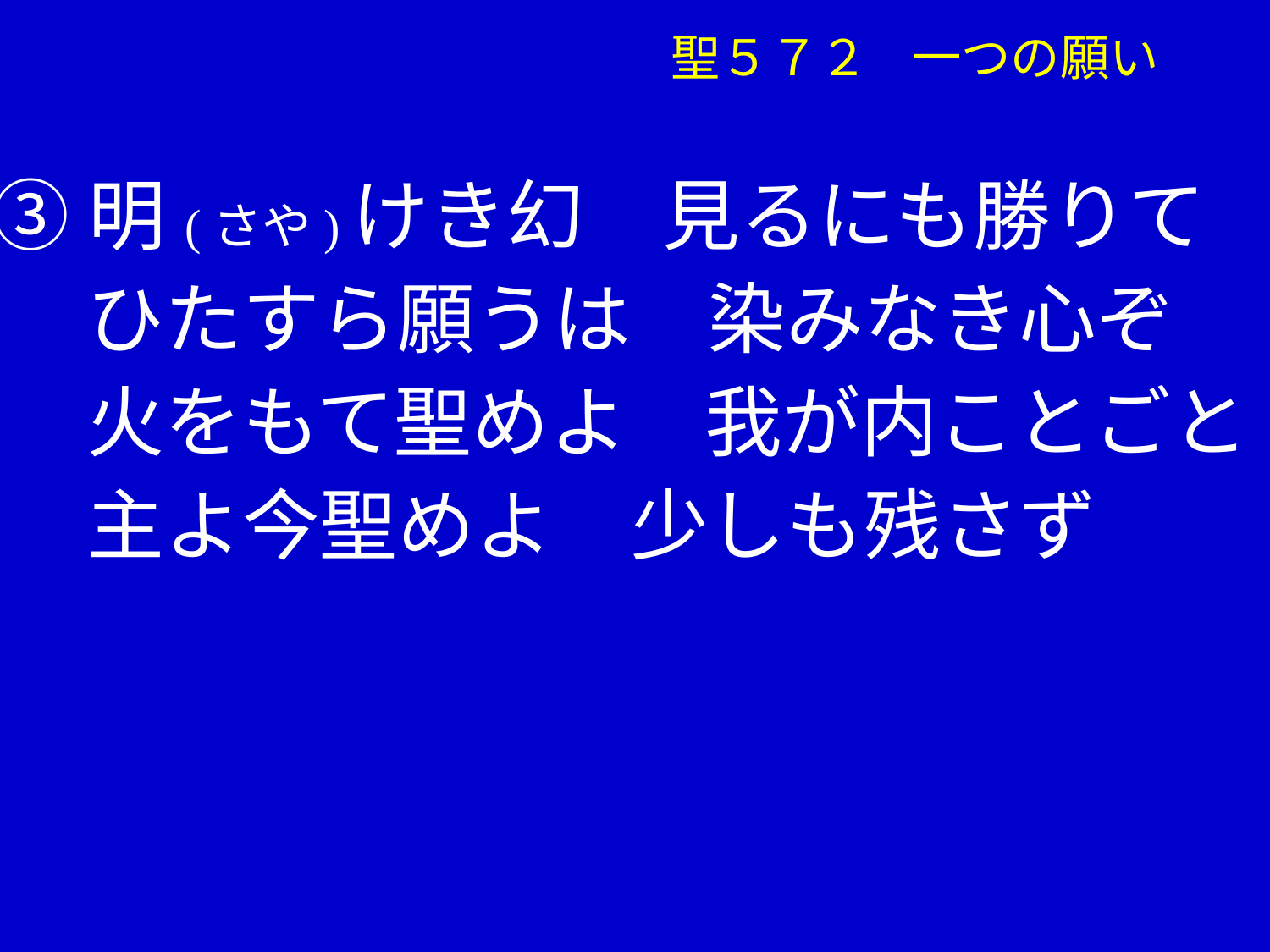

聖５７２    一つの願い
③明(さや)けき幻　見るにも勝りて
　 ひたすら願うは　染みなき心ぞ
　 火をもて聖めよ　我が内ことごと
　 主よ今聖めよ　少しも残さず